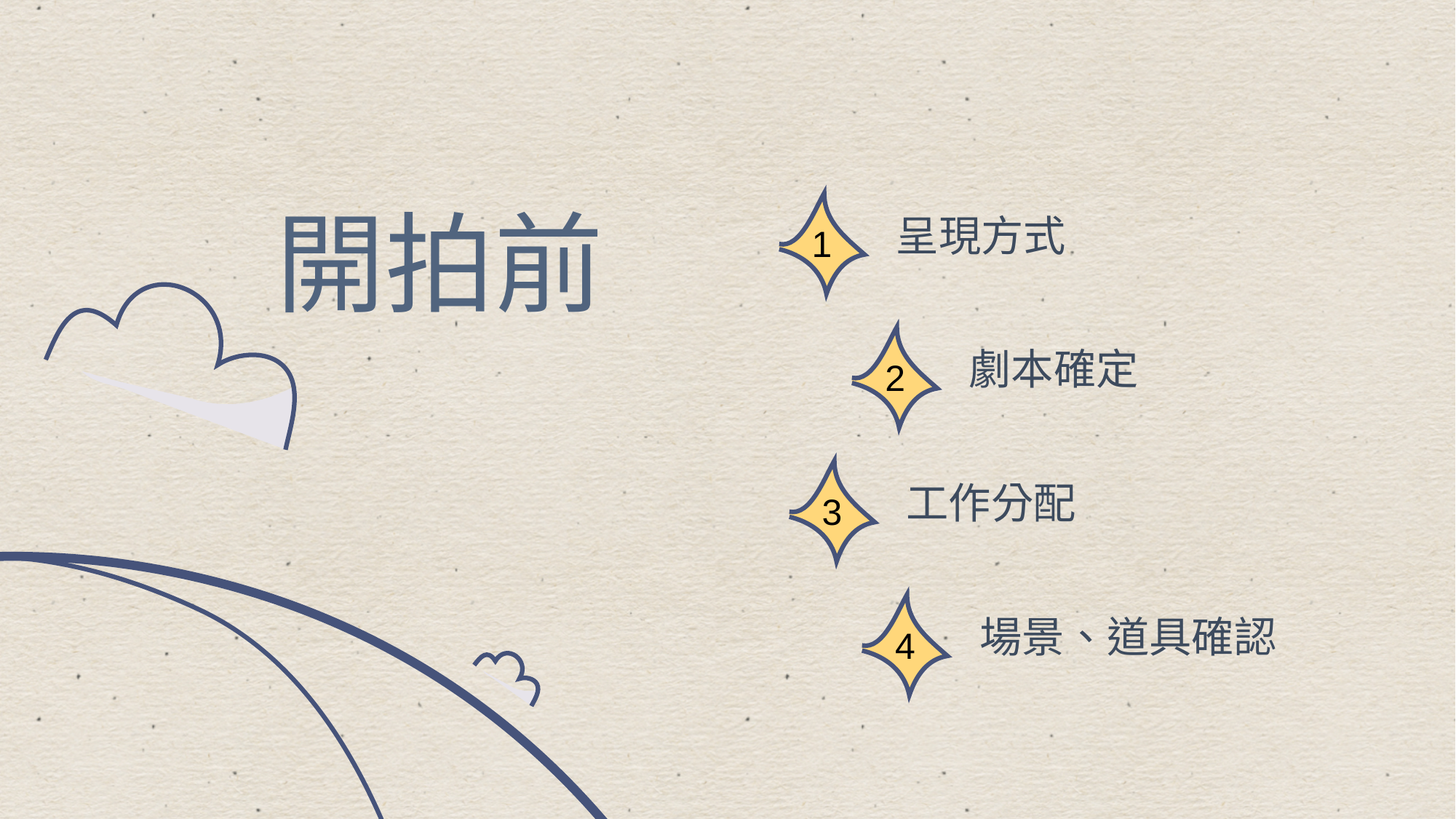

開拍前

1
呈現方式

2
劇本確定

3
工作分配

4
場景、道具確認